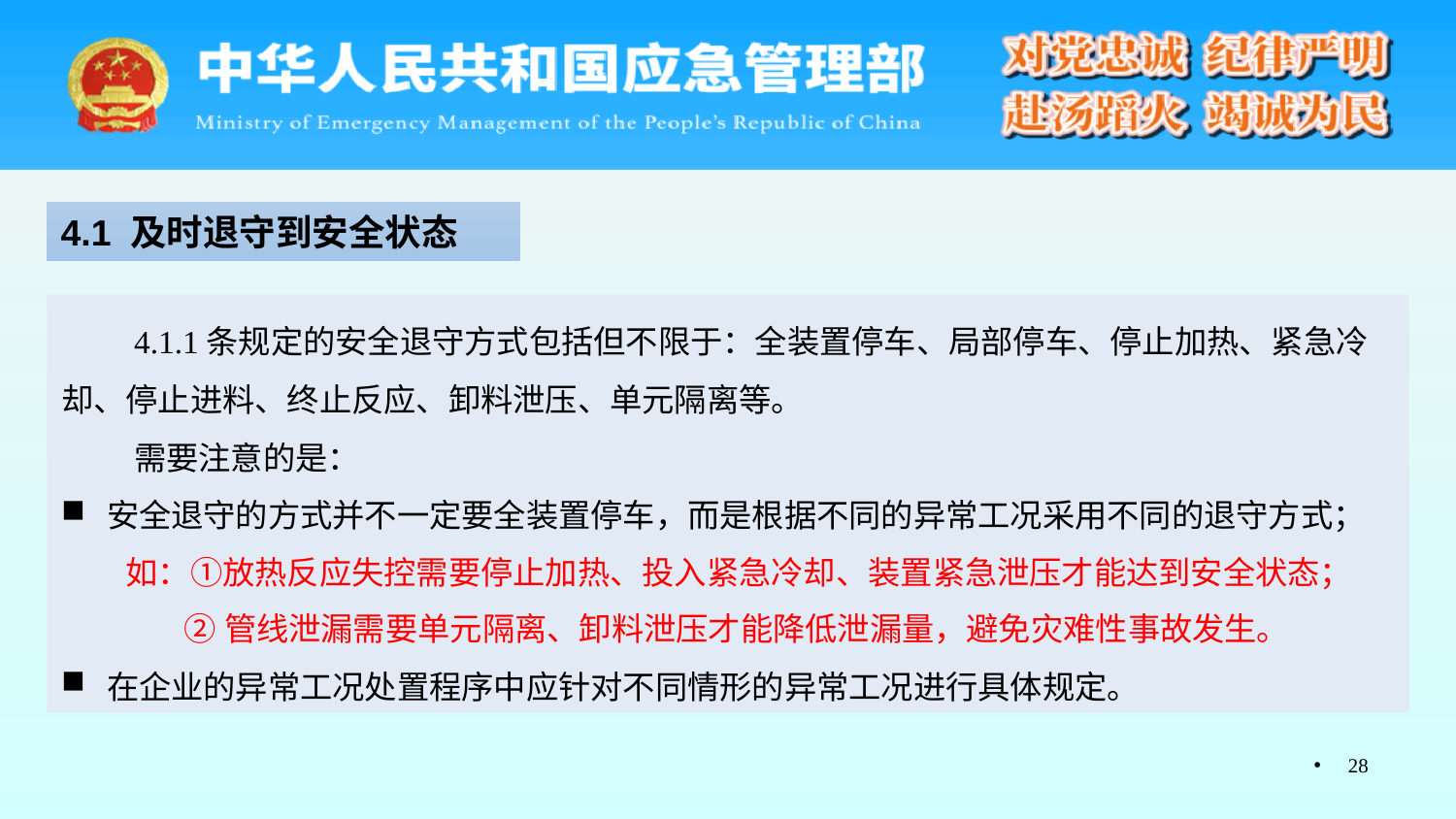

4.1 及时退守到安全状态
4.1.1条规定的安全退守方式包括但不限于：全装置停车、局部停车、停止加热、紧急冷却、停止进料、终止反应、卸料泄压、单元隔离等。
需要注意的是：
安全退守的方式并不一定要全装置停车，而是根据不同的异常工况采用不同的退守方式；
如：①放热反应失控需要停止加热、投入紧急冷却、装置紧急泄压才能达到安全状态；
        ②管线泄漏需要单元隔离、卸料泄压才能降低泄漏量，避免灾难性事故发生。
在企业的异常工况处置程序中应针对不同情形的异常工况进行具体规定。
28